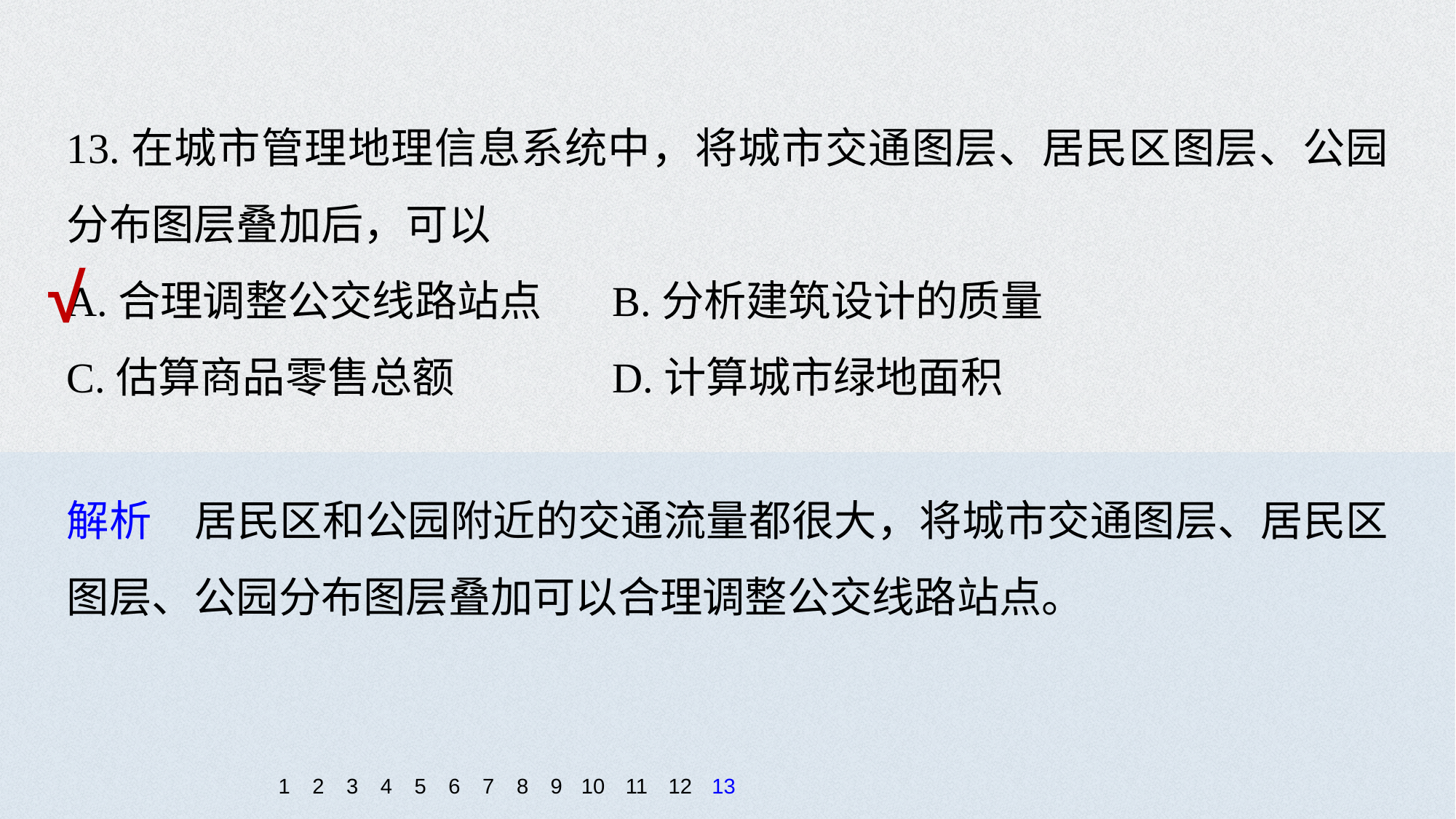

13.在城市管理地理信息系统中，将城市交通图层、居民区图层、公园分布图层叠加后，可以
A.合理调整公交线路站点  	B.分析建筑设计的质量
C.估算商品零售总额  		D.计算城市绿地面积
√
解析　居民区和公园附近的交通流量都很大，将城市交通图层、居民区图层、公园分布图层叠加可以合理调整公交线路站点。
1
2
3
4
5
6
7
8
9
10
11
12
13